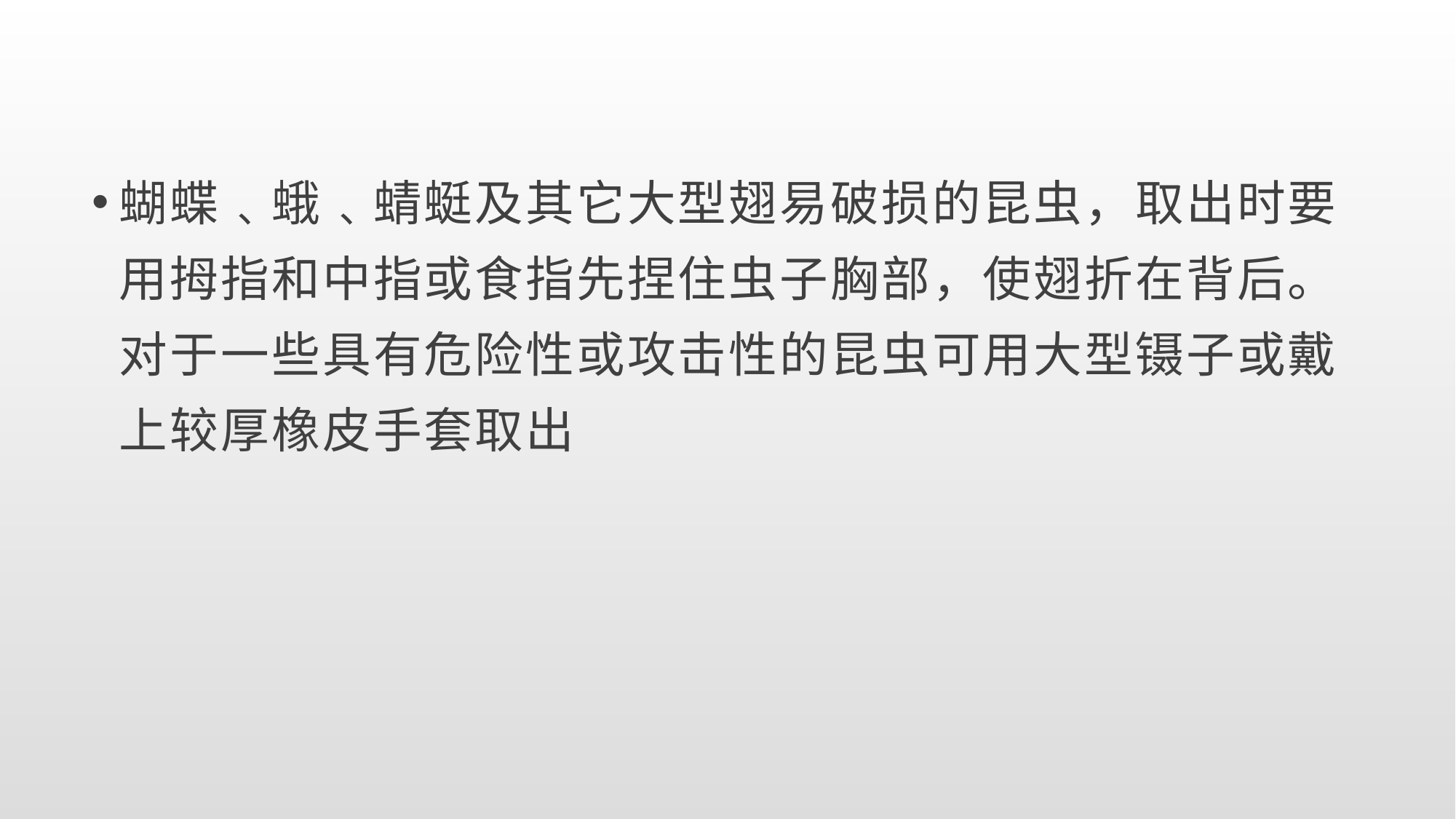

#
蝴蝶﹑蛾﹑蜻蜓及其它大型翅易破损的昆虫，取出时要用拇指和中指或食指先捏住虫子胸部，使翅折在背后。对于一些具有危险性或攻击性的昆虫可用大型镊子或戴上较厚橡皮手套取出